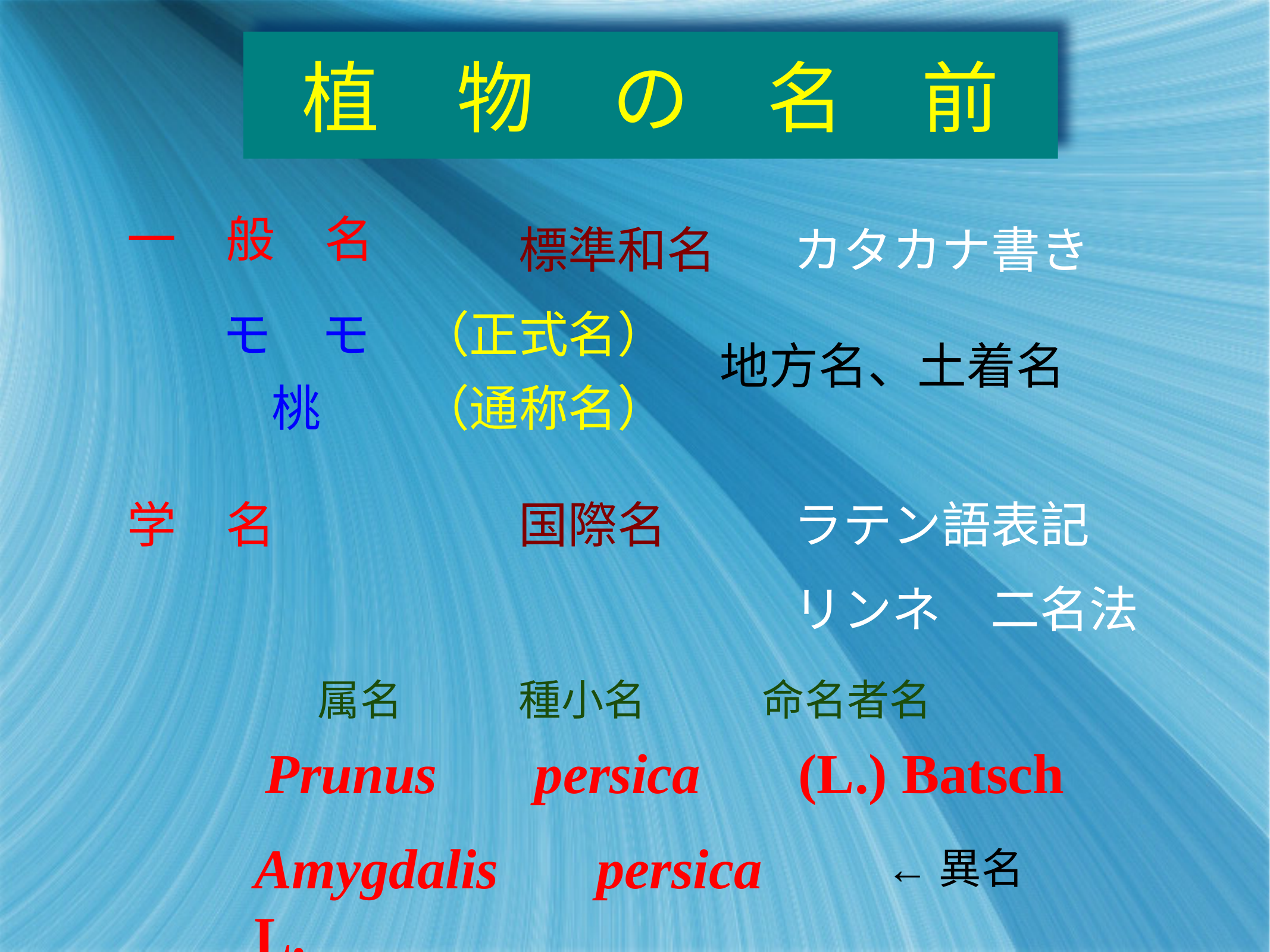

植　物　の　名　前
一　般　名
標準和名
カタカナ書き
モ　モ　（正式名）
地方名、土着名
　桃　　（通称名）
学　名
国際名
ラテン語表記
リンネ　二名法
属名
種小名
命名者名
Prunus 　persica 　(L.) Batsch
Amygdalis 　persica 　L.
←異名